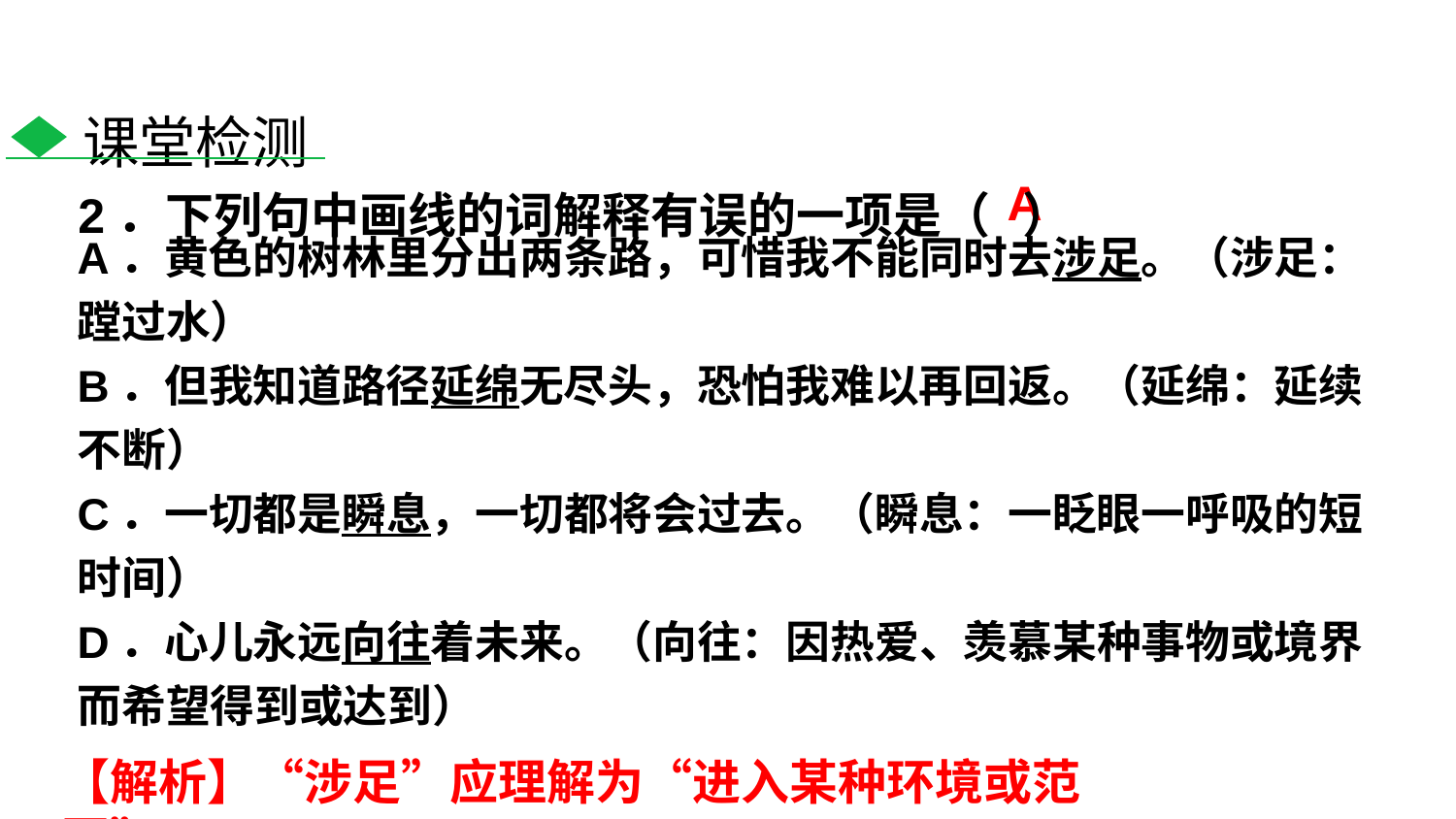

课堂检测

2．下列句中画线的词解释有误的一项是（   ）
A
A．黄色的树林里分出两条路，可惜我不能同时去涉足。（涉足：蹚过水）
B．但我知道路径延绵无尽头，恐怕我难以再回返。（延绵：延续不断）
C．一切都是瞬息，一切都将会过去。（瞬息：一眨眼一呼吸的短时间）
D．心儿永远向往着未来。（向往：因热爱、羡慕某种事物或境界而希望得到或达到）
【解析】“涉足”应理解为“进入某种环境或范围”。